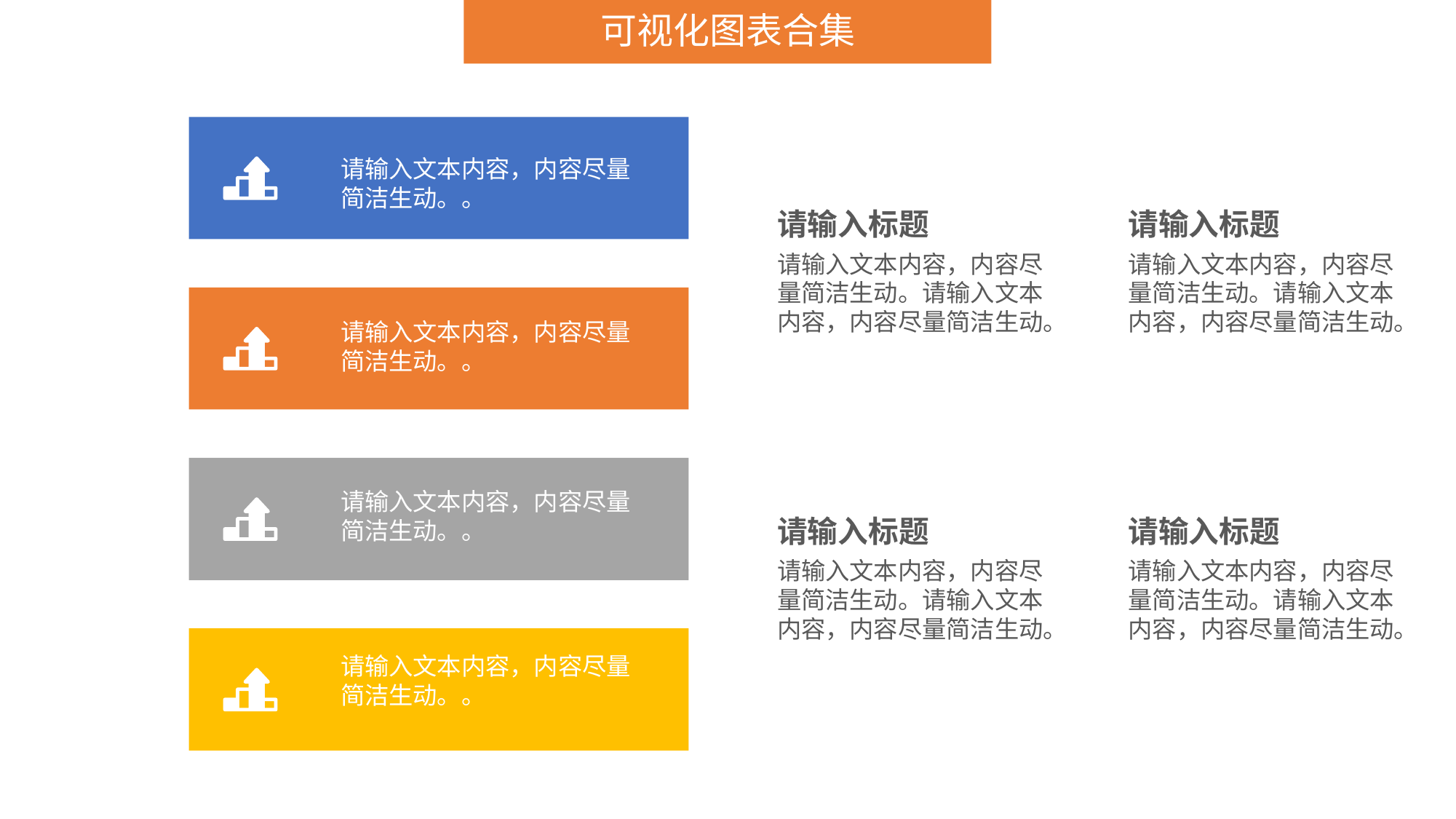

请输入文本内容，内容尽量简洁生动。。

请输入标题
请输入文本内容，内容尽量简洁生动。请输入文本内容，内容尽量简洁生动。

请输入标题
请输入文本内容，内容尽量简洁生动。请输入文本内容，内容尽量简洁生动。

请输入标题
请输入文本内容，内容尽量简洁生动。请输入文本内容，内容尽量简洁生动。

请输入标题
请输入文本内容，内容尽量简洁生动。请输入文本内容，内容尽量简洁生动。

请输入文本内容，内容尽量简洁生动。。

请输入文本内容，内容尽量简洁生动。。

请输入文本内容，内容尽量简洁生动。。